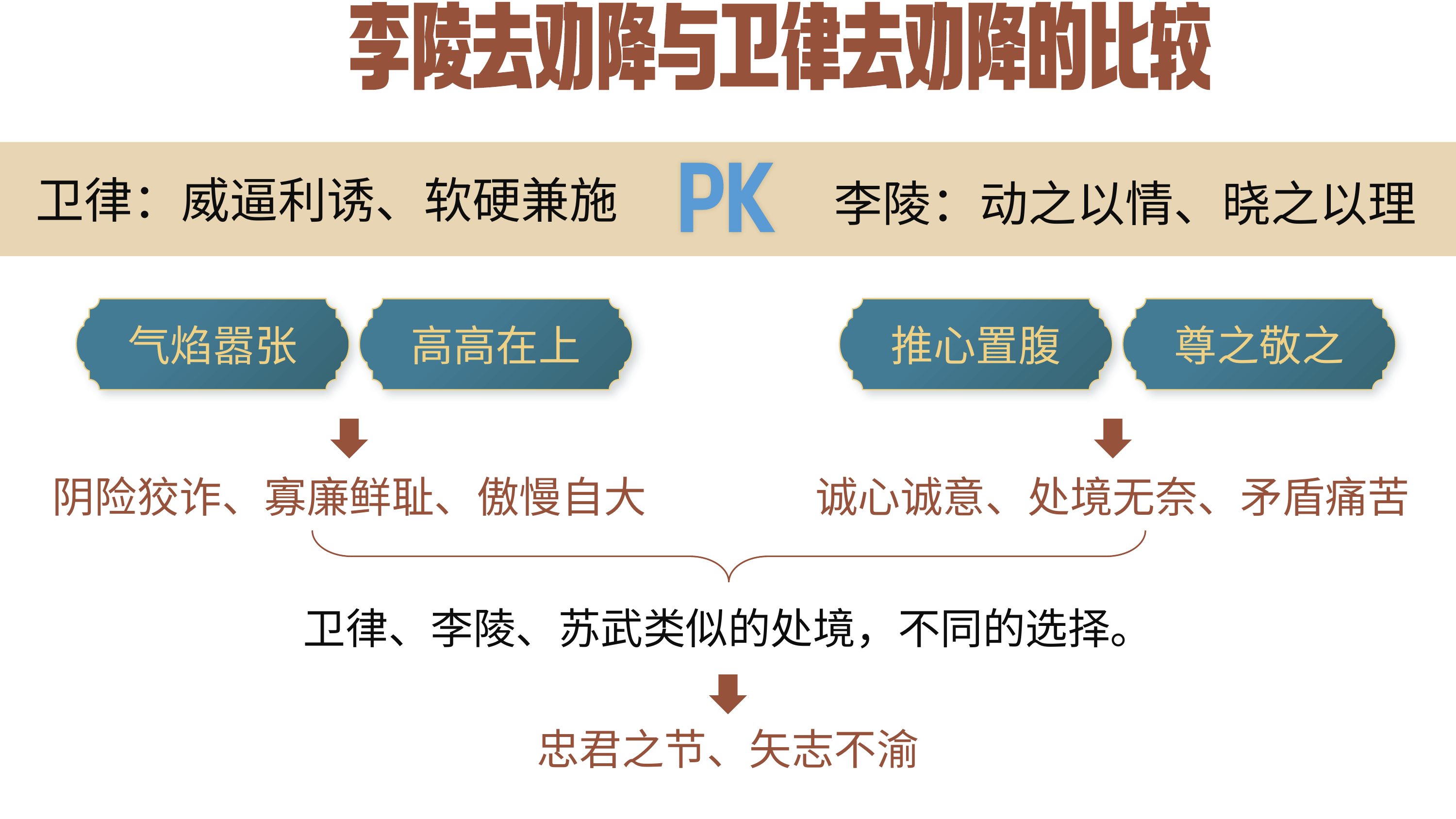

卫律：威逼利诱、软硬兼施
李陵：动之以情、晓之以理

气焰嚣张
高高在上
推心置腹
尊之敬之

阴险狡诈、寡廉鲜耻、傲慢自大
诚心诚意、处境无奈、矛盾痛苦
卫律、李陵、苏武类似的处境，不同的选择。

忠君之节、矢志不渝